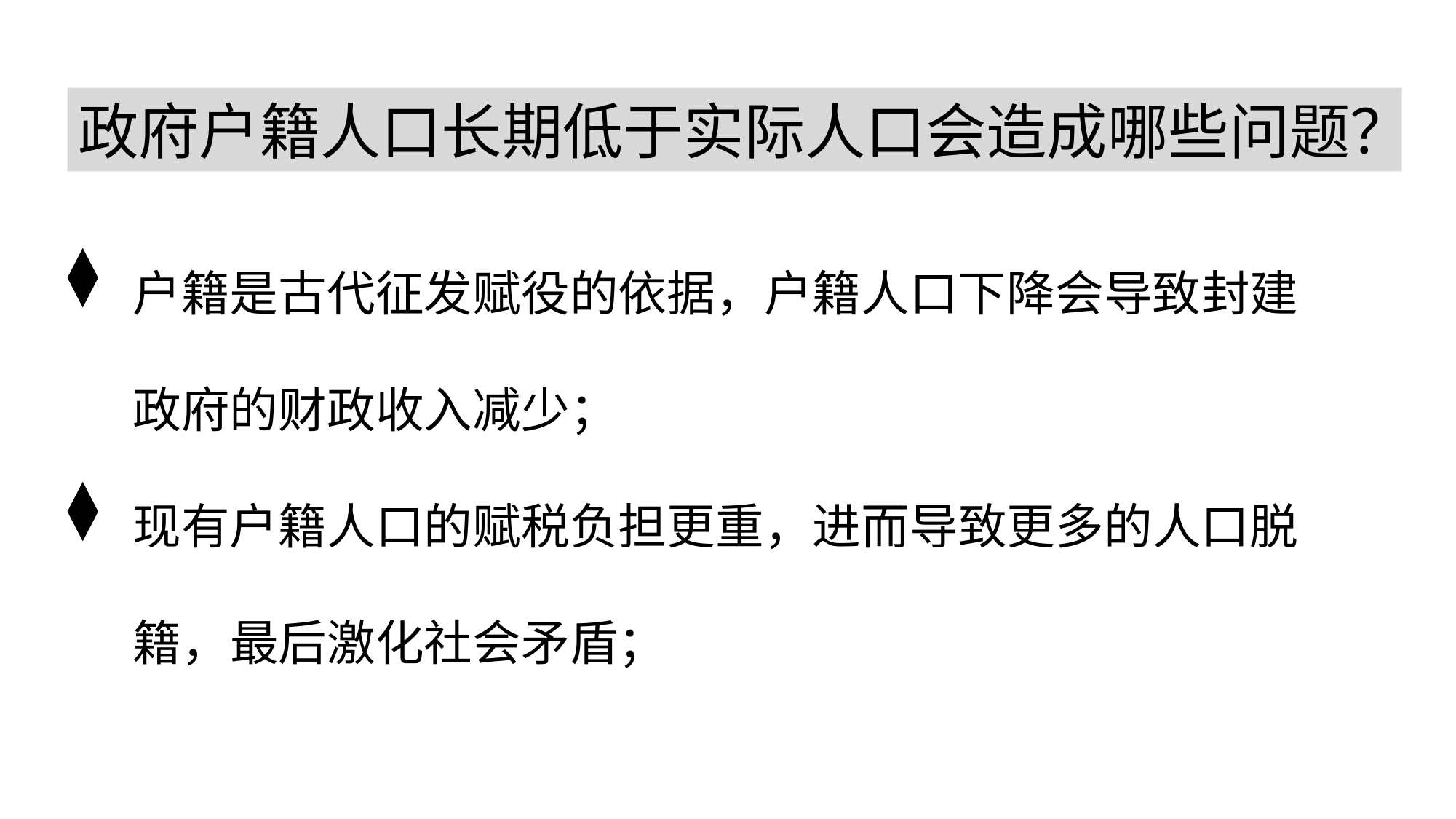

政府户籍人口长期低于实际人口会造成哪些问题？
户籍是古代征发赋役的依据，户籍人口下降会导致封建政府的财政收入减少；
现有户籍人口的赋税负担更重，进而导致更多的人口脱籍，最后激化社会矛盾；